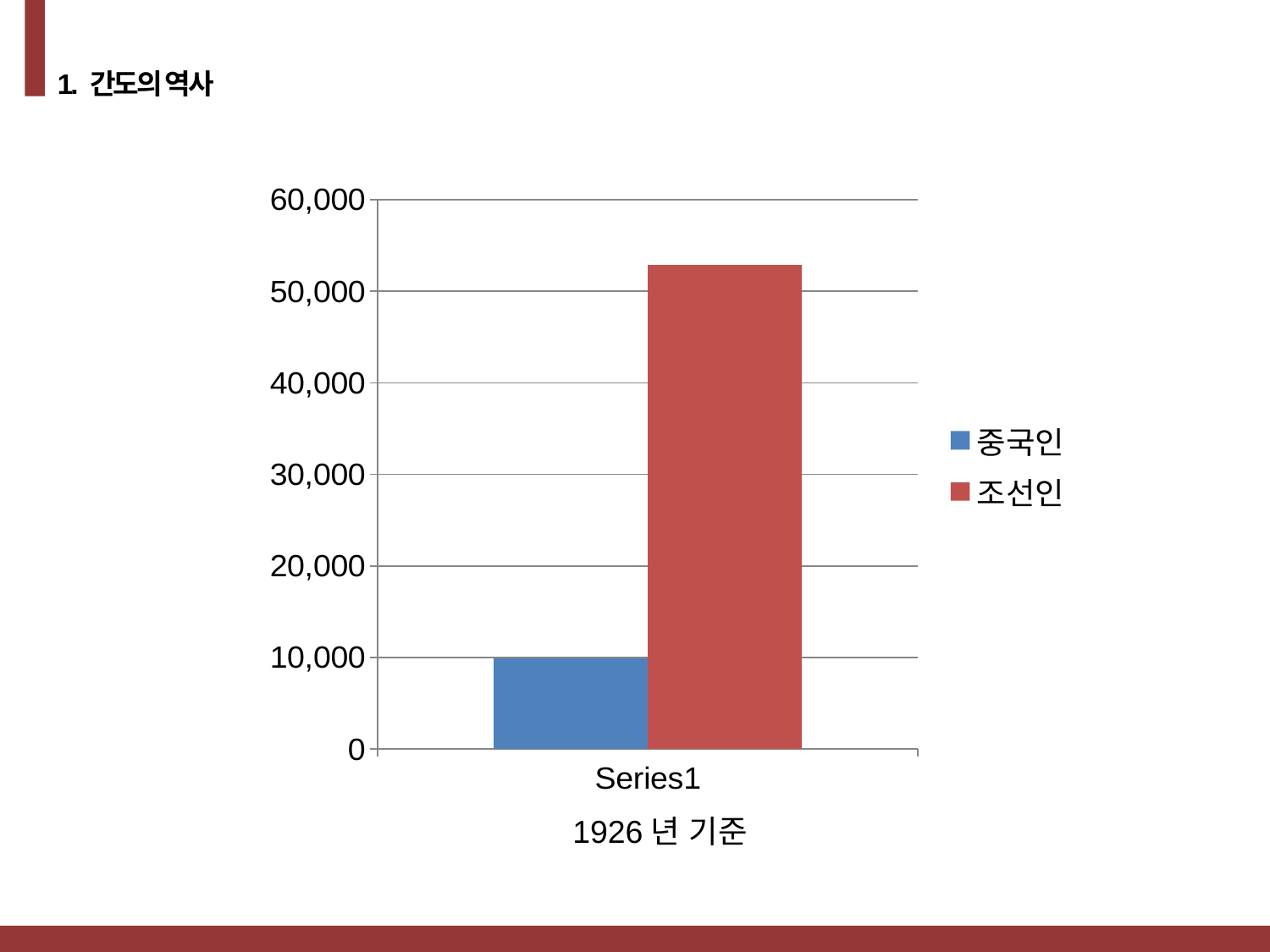

1. 간도의 역사

### Chart

| Category | 중국인 | 조선인 |
|---|---|---|
|  | 9912.0 | 52881.0 |
1926년 기준